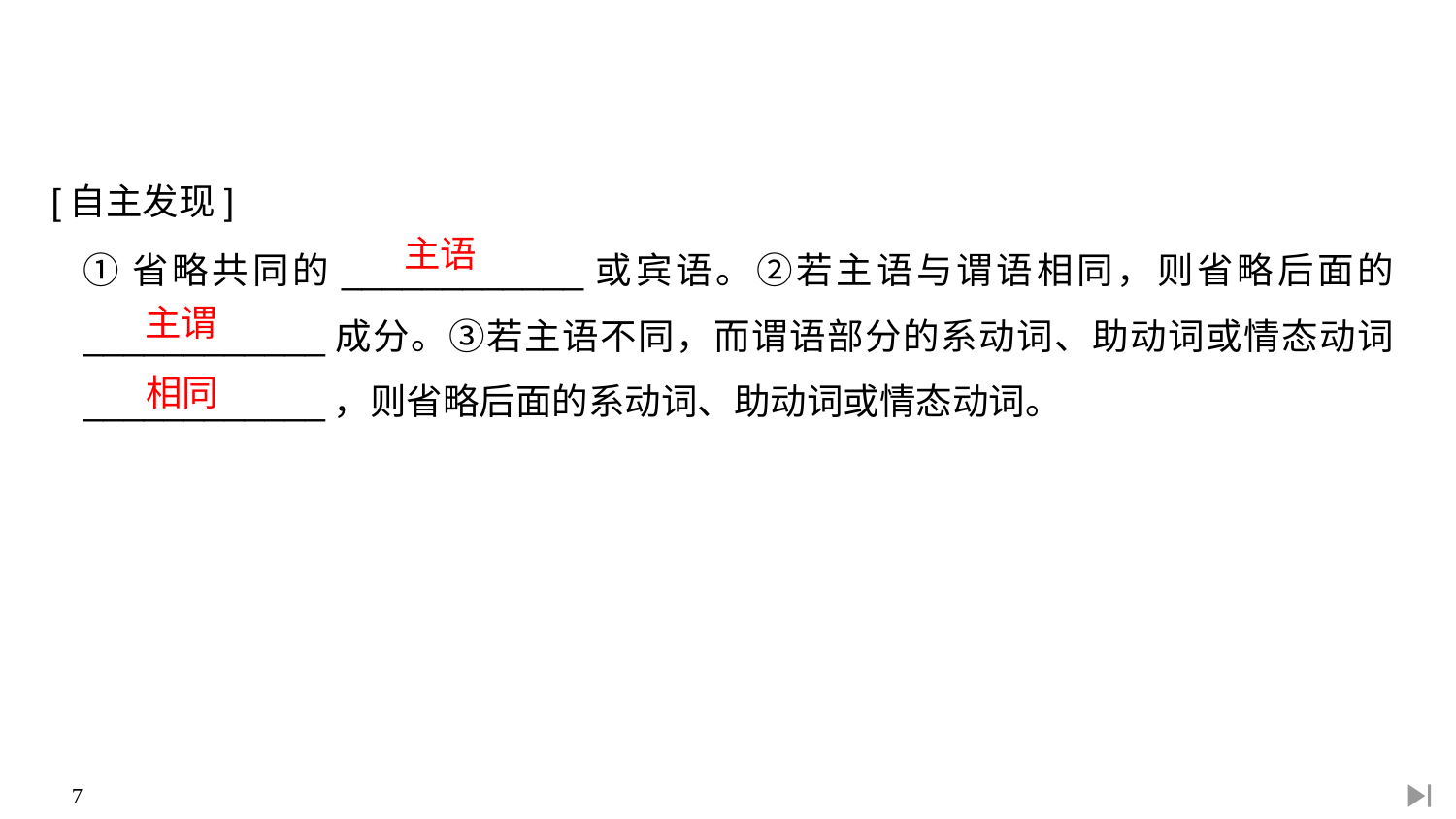

[自主发现]
①省略共同的____________或宾语。②若主语与谓语相同，则省略后面的____________成分。③若主语不同，而谓语部分的系动词、助动词或情态动词____________，则省略后面的系动词、助动词或情态动词。
主语
主谓
相同